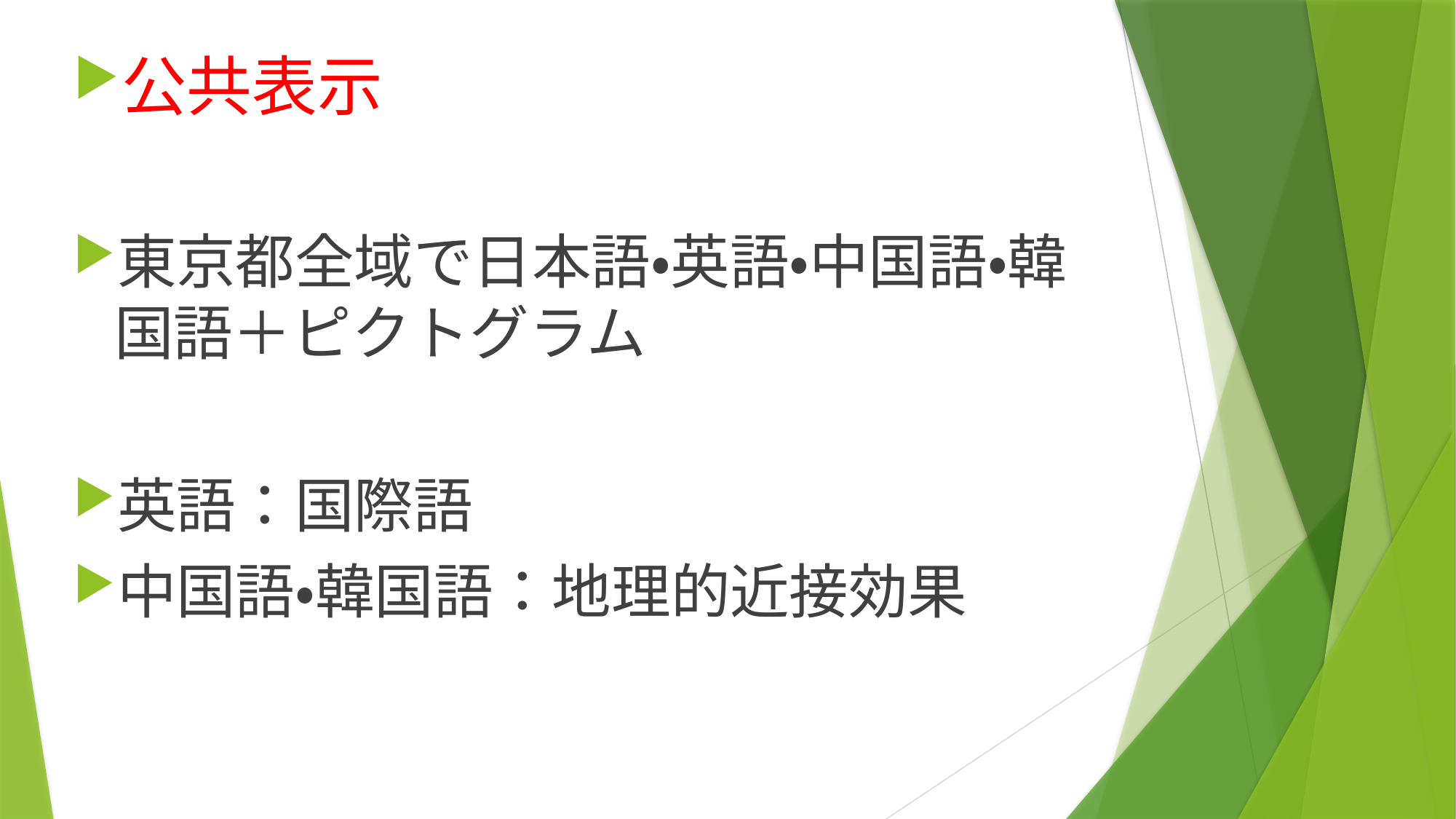

公共表示

東京都全域で日本語・英語・中国語・韓国語＋ピクトグラム

英語：国際語
中国語・韓国語：地理的近接効果